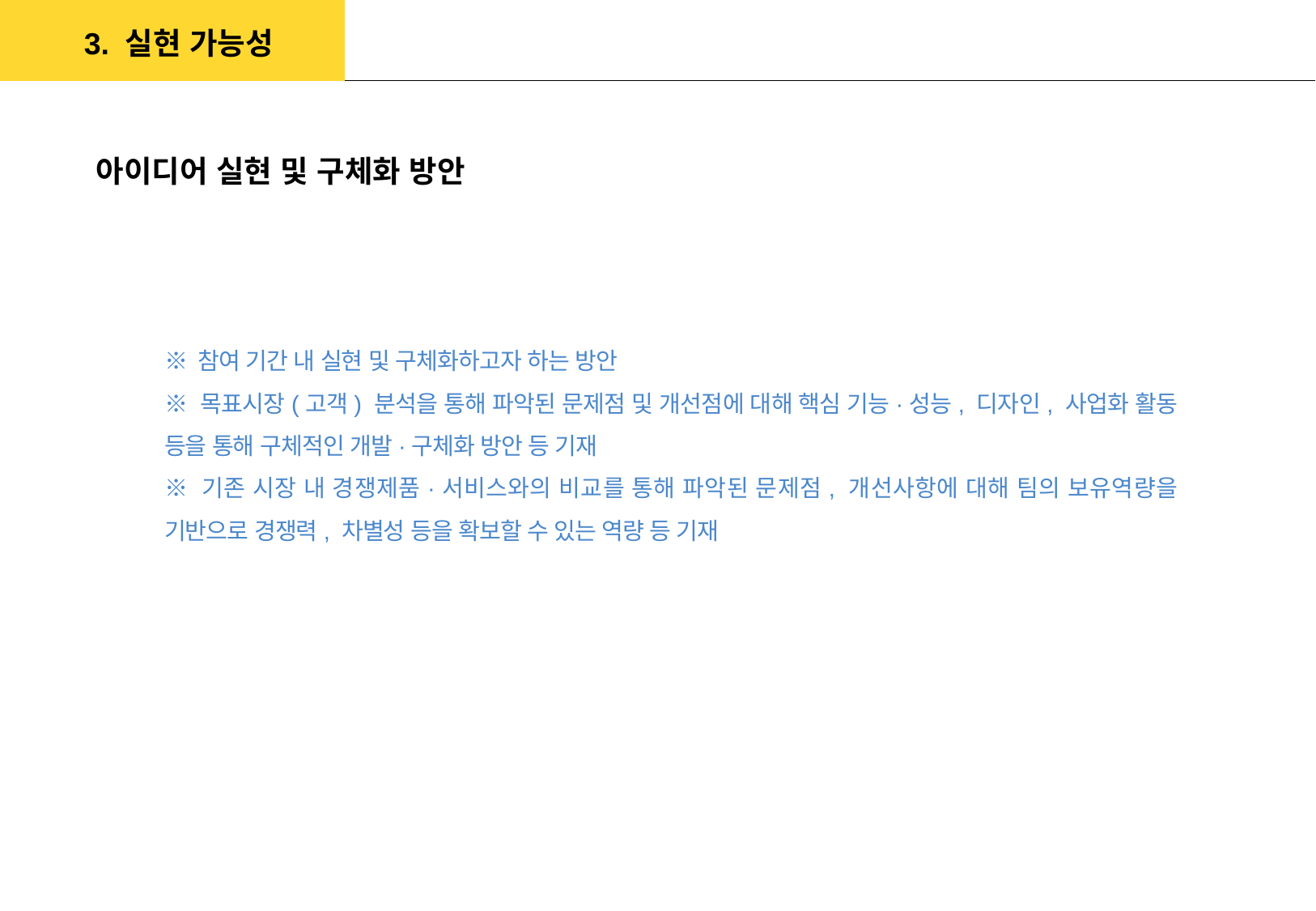

3. 실현 가능성
아이디어 실현 및 구체화 방안
※ 참여 기간 내 실현 및 구체화하고자 하는 방안
※ 목표시장(고객) 분석을 통해 파악된 문제점 및 개선점에 대해 핵심 기능·성능, 디자인, 사업화 활동 등을 통해 구체적인 개발·구체화 방안 등 기재
※ 기존 시장 내 경쟁제품·서비스와의 비교를 통해 파악된 문제점, 개선사항에 대해 팀의 보유역량을 기반으로 경쟁력, 차별성 등을 확보할 수 있는 역량 등 기재